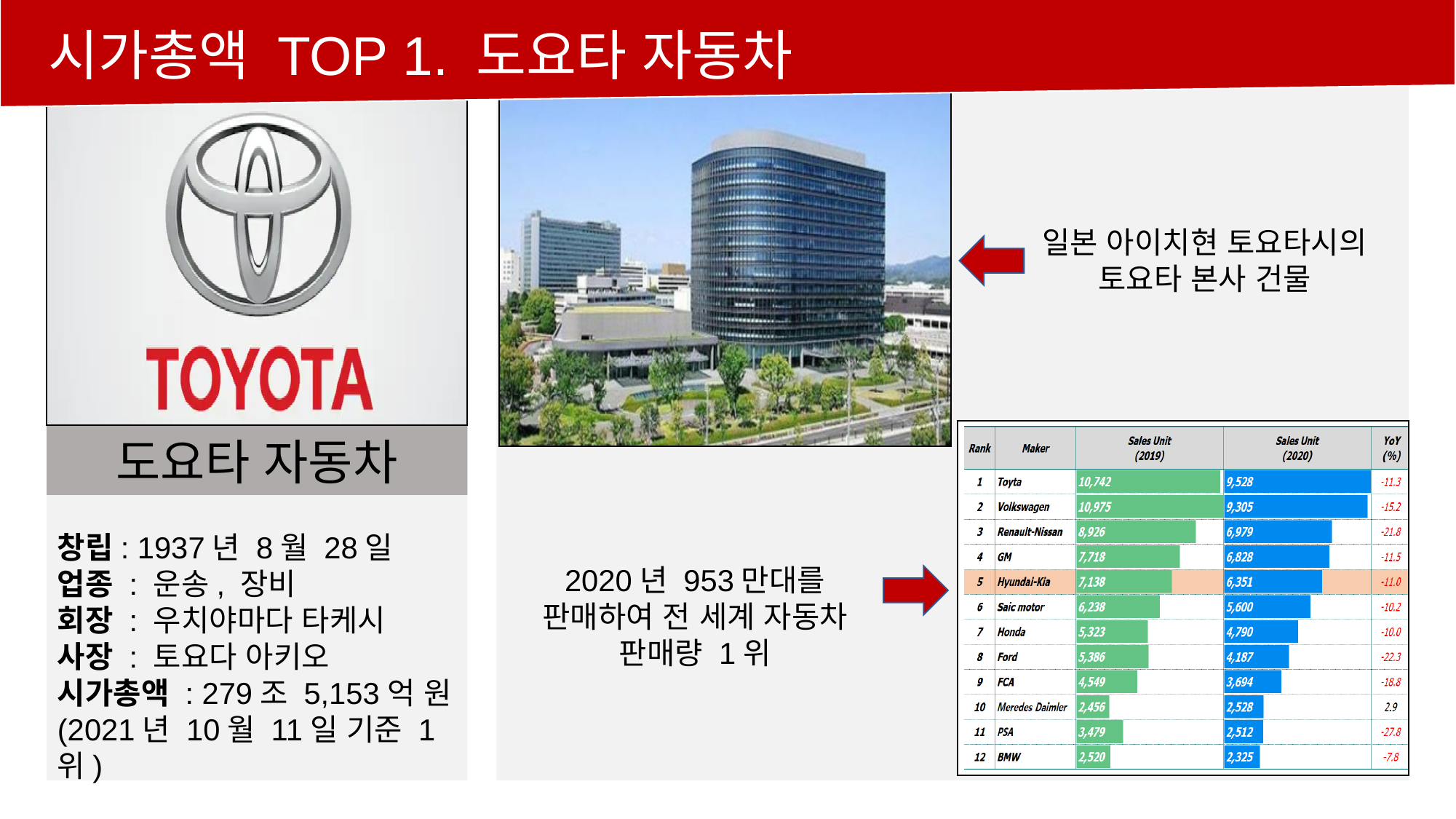

시가총액 TOP 1. 도요타 자동차

일본 아이치현 토요타시의 토요타 본사 건물

도요타 자동차
창립: 1937년 8월 28일
업종 : 운송, 장비
회장 : 우치야마다 타케시
사장 : 토요다 아키오
시가총액 : 279조 5,153억 원
(2021년 10월 11일 기준 1위)
2020년 953만대를 판매하여 전 세계 자동차 판매량 1위